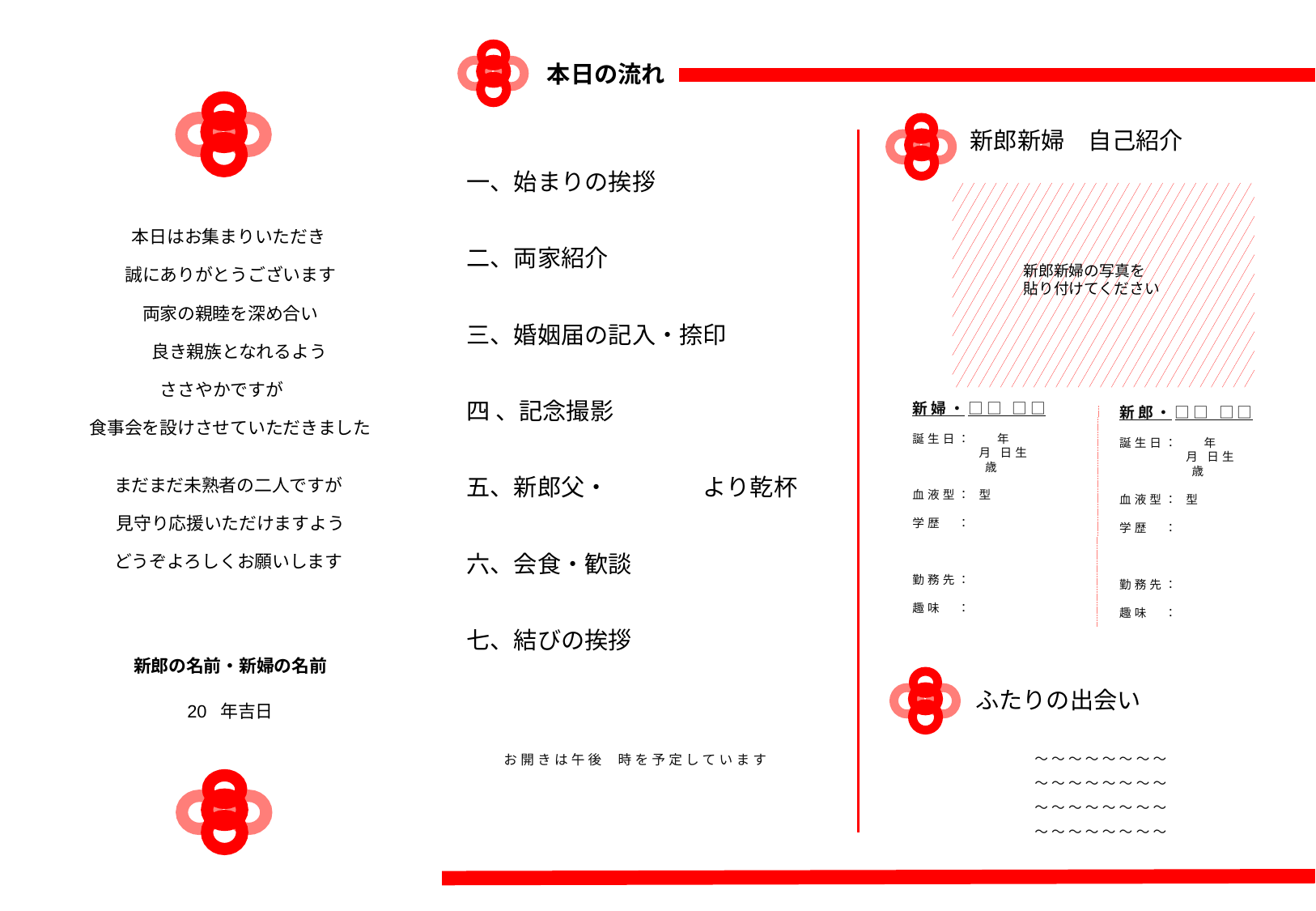

本日の流れ

新郎新婦　自己紹介
一、始まりの挨拶

二、両家紹介

三、婚姻届の記入・捺印

四 、記念撮影

五、新郎父・　　　　より乾杯

六、会食・歓談

七、結びの挨拶

本日はお集まりいただき

誠にありがとうございます

両家の親睦を深め合い

　良き親族となれるよう

ささやかですが

食事会を設けさせていただきました

まだまだ未熟者の二人ですが

見守り応援いただけますよう

どうぞよろしくお願いします
新郎新婦の写真を
貼り付けてください

新郎・□□ □□

誕生日：    年
　　　　 月 日生
　　　　  歳

血液型： 型

学歴　：

勤務先：

趣味　：

新婦・□□ □□

誕生日：    年
　　　　 月 日生
　　　　  歳

血液型： 型

学歴　：

勤務先：

趣味　：
新郎の名前・新婦の名前

ふたりの出会い
20  年吉日
お開きは午後  時を予定しています
～～～～～～～～
～～～～～～～～
～～～～～～～～
～～～～～～～～